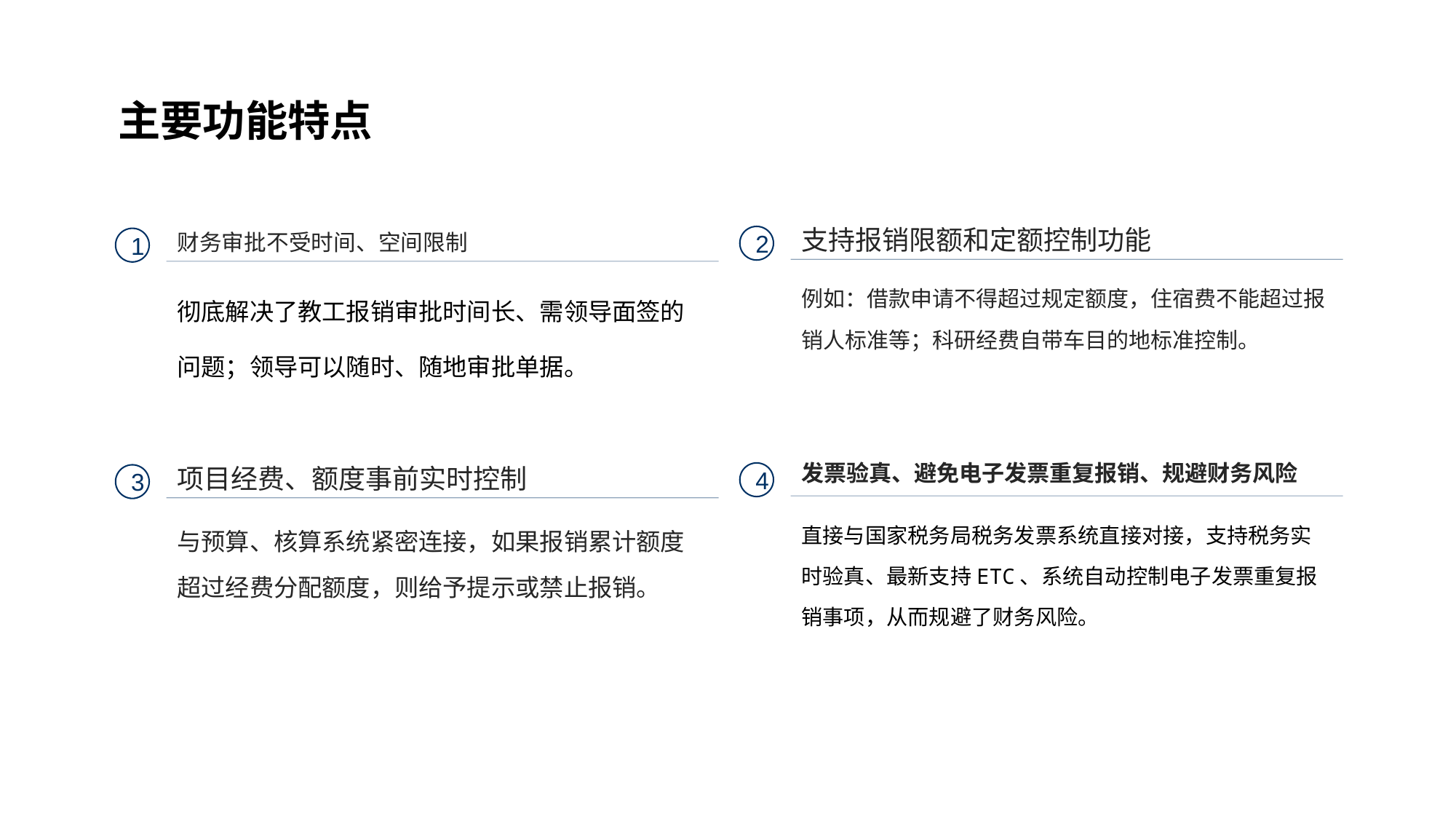

主要功能特点
支持报销限额和定额控制功能
财务审批不受时间、空间限制
2
1
例如：借款申请不得超过规定额度，住宿费不能超过报销人标准等；科研经费自带车目的地标准控制。
彻底解决了教工报销审批时间长、需领导面签的问题；领导可以随时、随地审批单据。
发票验真、避免电子发票重复报销、规避财务风险
项目经费、额度事前实时控制
4
3
直接与国家税务局税务发票系统直接对接，支持税务实时验真、最新支持ETC、系统自动控制电子发票重复报销事项，从而规避了财务风险。
与预算、核算系统紧密连接，如果报销累计额度超过经费分配额度，则给予提示或禁止报销。